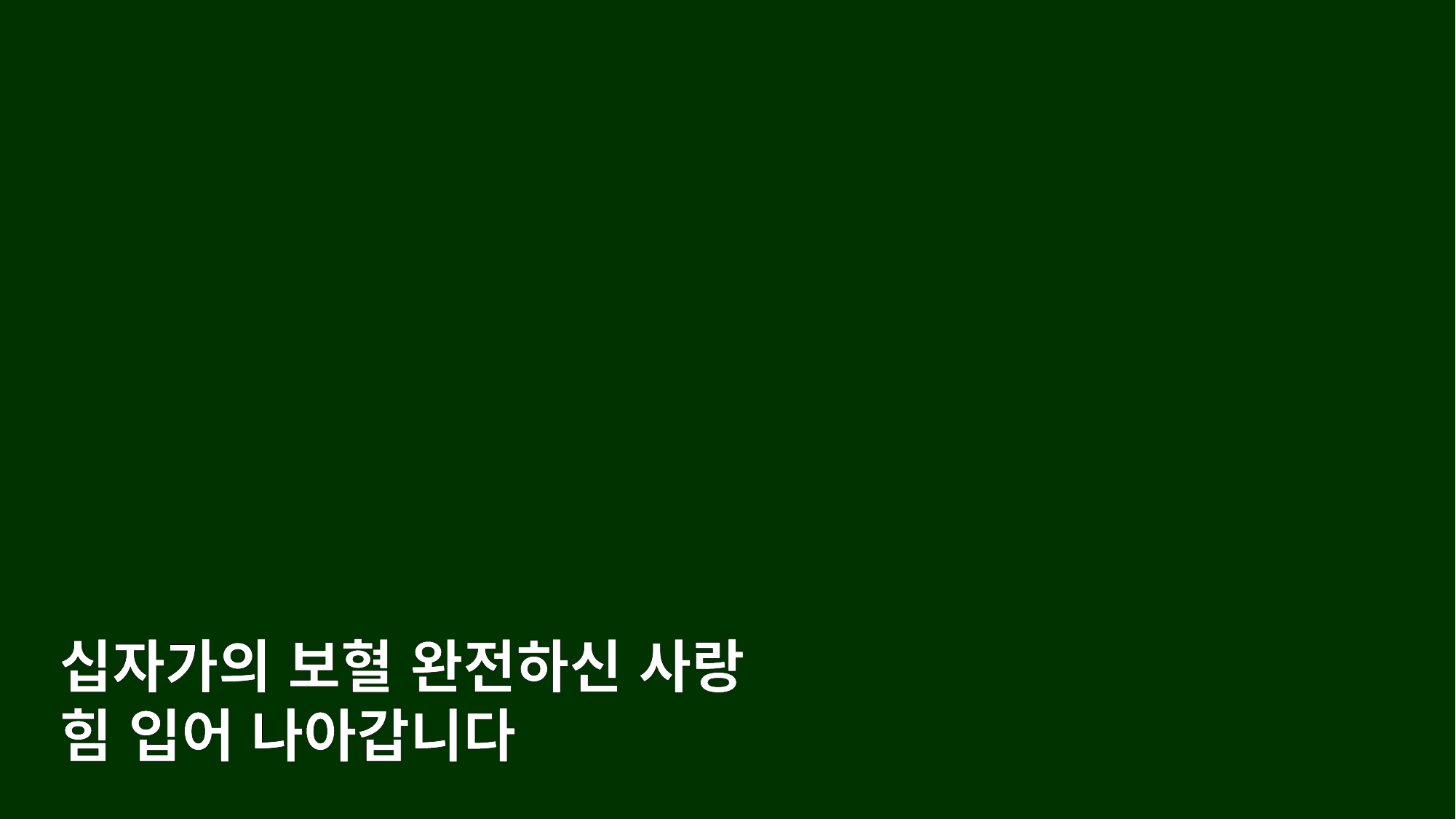

십자가의 보혈 완전하신 사랑
힘 입어 나아갑니다